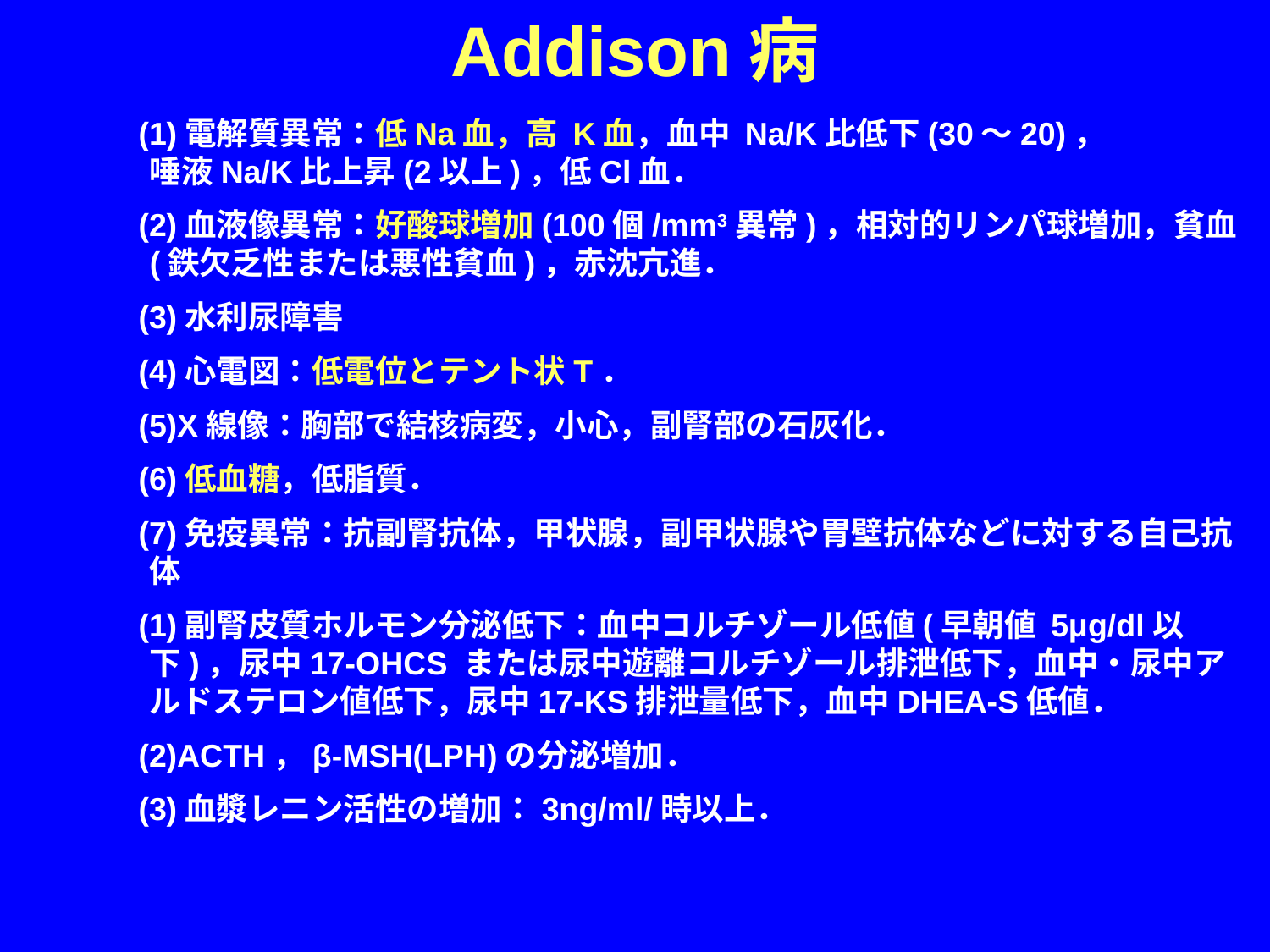

Addison病
　(1)電解質異常：低Na血，高 K血，血中 Na/K比低下(30～20)，
唾液Na/K比上昇(2以上)，低Cl血．
　(2)血液像異常：好酸球増加(100個/mm3異常)，相対的リンパ球増加，貧血(鉄欠乏性または悪性貧血)，赤沈亢進．
　(3)水利尿障害
　(4)心電図：低電位とテント状T．
　(5)X線像：胸部で結核病変，小心，副腎部の石灰化．
　(6)低血糖，低脂質．
　(7)免疫異常：抗副腎抗体，甲状腺，副甲状腺や胃壁抗体などに対する自己抗体
　(1)副腎皮質ホルモン分泌低下：血中コルチゾール低値(早朝値 5μg/dl以下)，尿中17-OHCS または尿中遊離コルチゾール排泄低下，血中・尿中アルドステロン値低下，尿中17-KS排泄量低下，血中DHEA-S低値．
　(2)ACTH，β-MSH(LPH)の分泌増加．
　(3)血漿レニン活性の増加：3ng/ml/時以上．